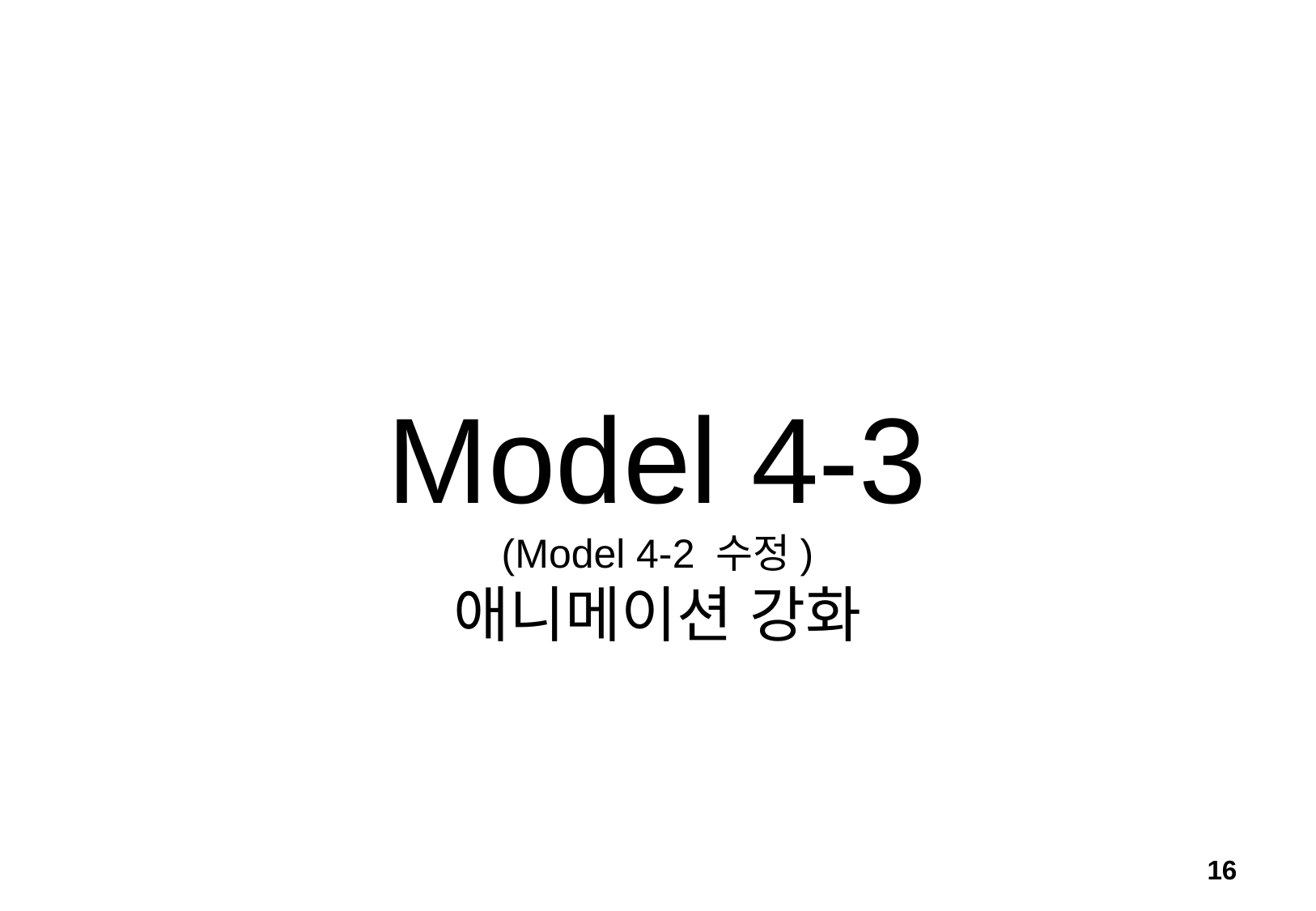

Model 4-3
(Model 4-2 수정)
애니메이션 강화
16